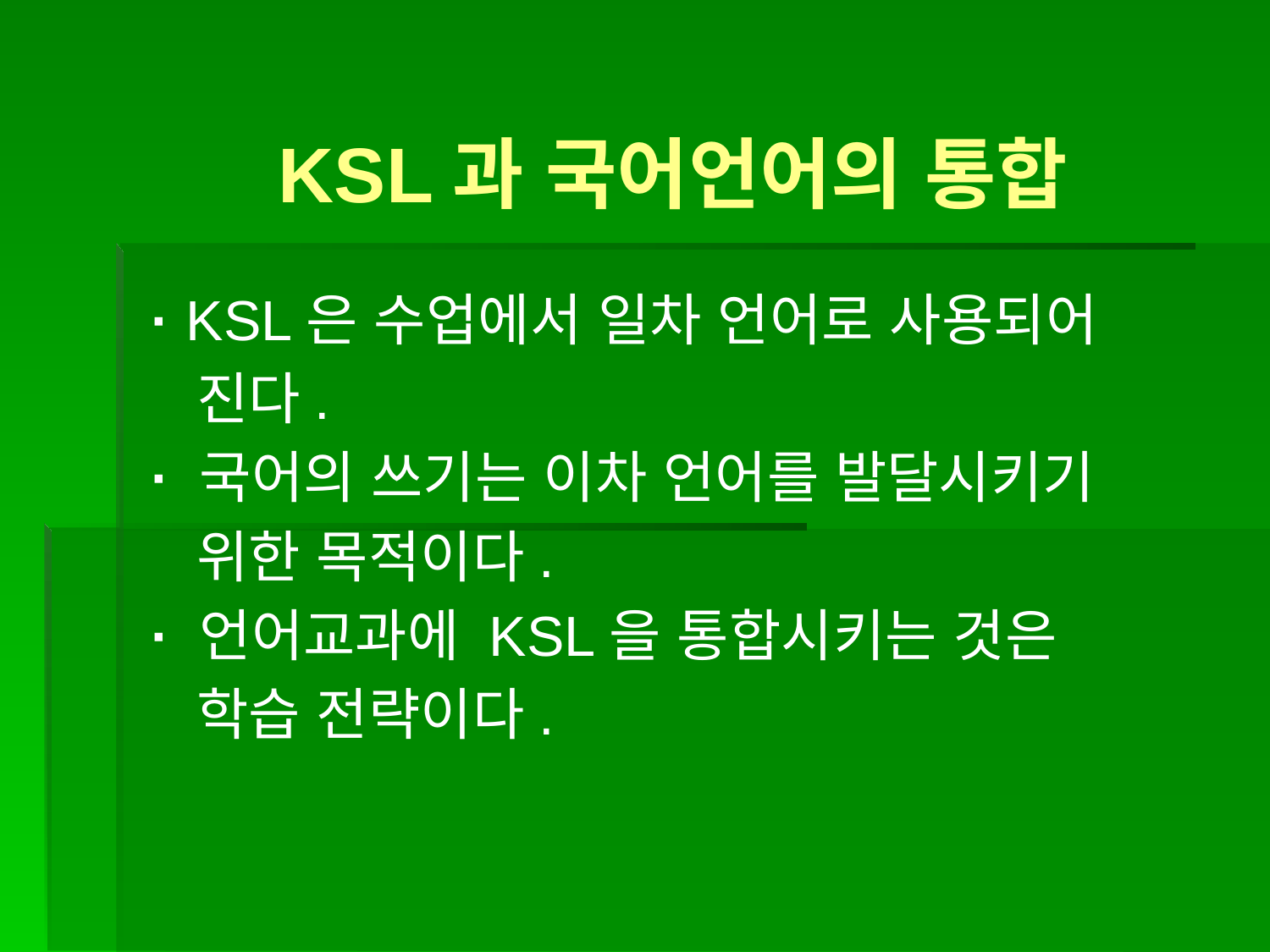

KSL과 국어언어의 통합
· KSL은 수업에서 일차 언어로 사용되어
  진다.
· 국어의 쓰기는 이차 언어를 발달시키기
  위한 목적이다.
· 언어교과에 KSL을 통합시키는 것은
  학습 전략이다.